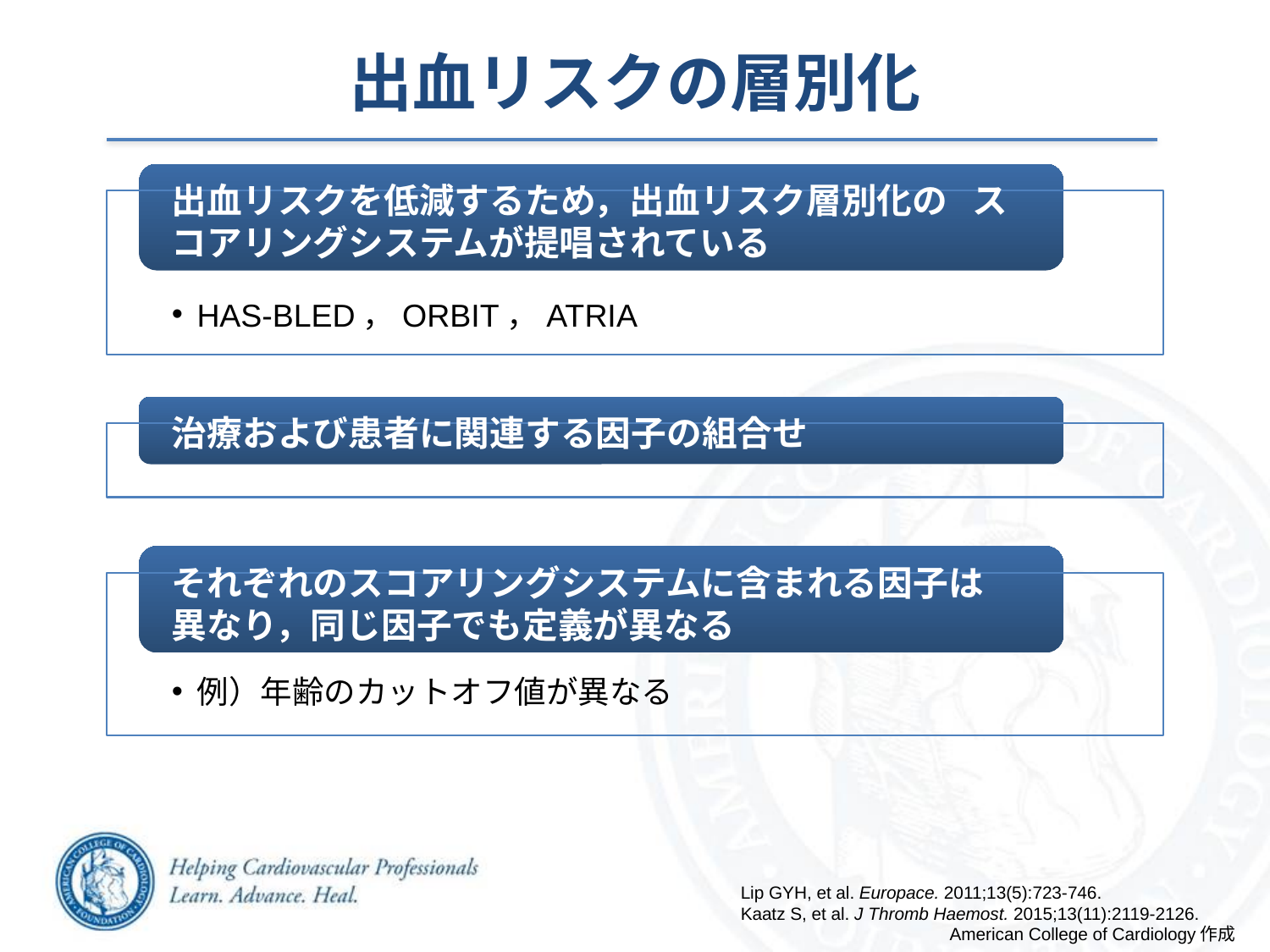

出血リスクの層別化

出血リスクを低減するため，出血リスク層別化の   スコアリングシステムが提唱されている

HAS-BLED，ORBIT，ATRIA

治療および患者に関連する因子の組合せ

それぞれのスコアリングシステムに含まれる因子は異なり，同じ因子でも定義が異なる

例）年齢のカットオフ値が異なる
Lip GYH, et al. Europace. 2011;13(5):723-746.
Kaatz S, et al. J Thromb Haemost. 2015;13(11):2119-2126.
American College of Cardiology作成